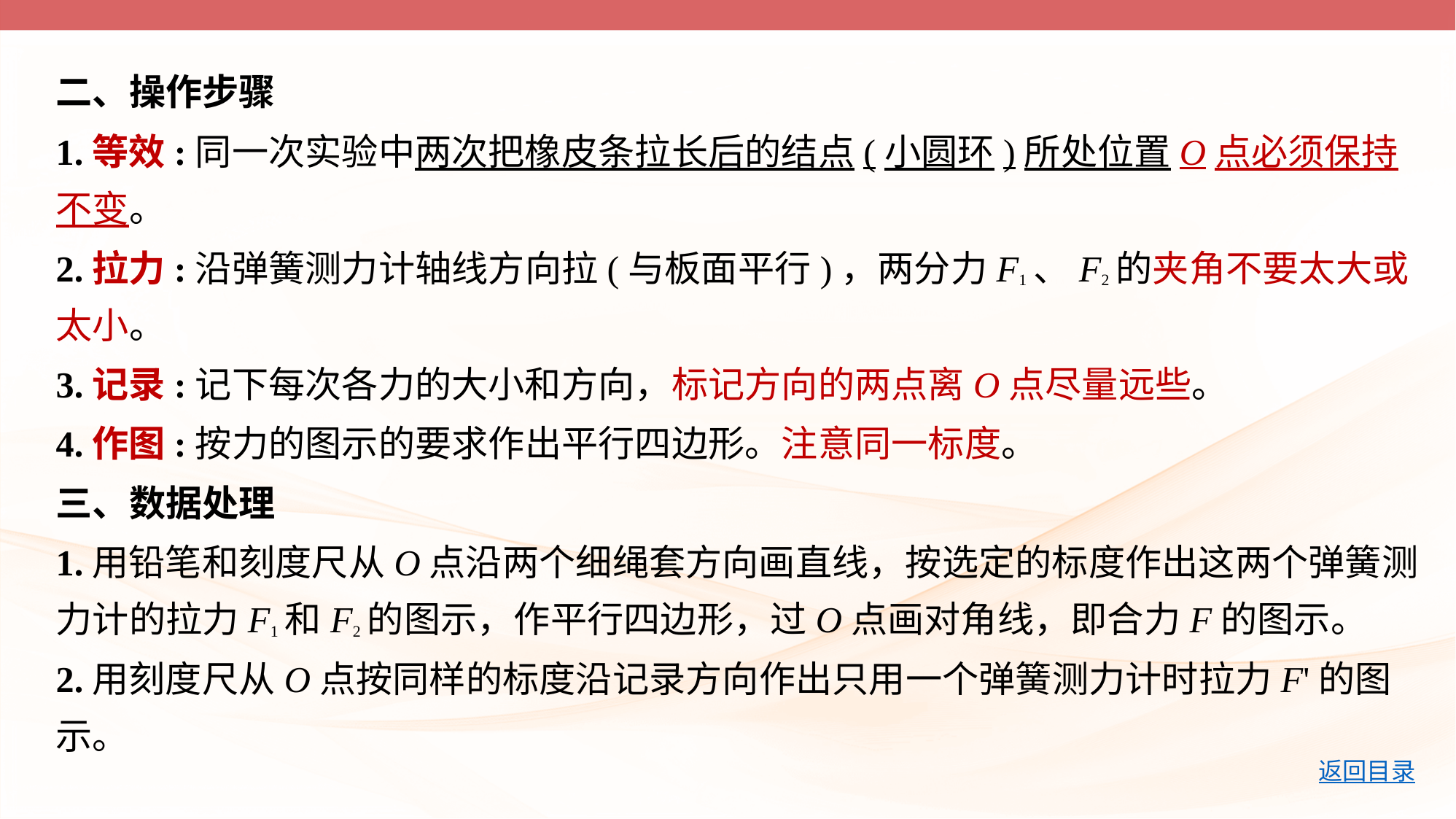

二、操作步骤
1.等效:同一次实验中两次把橡皮条拉长后的结点(小圆环)所处位置O点必须保持不变。
2.拉力:沿弹簧测力计轴线方向拉(与板面平行)，两分力F1、F2的夹角不要太大或太小。
3.记录:记下每次各力的大小和方向，标记方向的两点离O点尽量远些。
4.作图:按力的图示的要求作出平行四边形。注意同一标度。
三、数据处理
1.用铅笔和刻度尺从O点沿两个细绳套方向画直线，按选定的标度作出这两个弹簧测力计的拉力F1和F2的图示，作平行四边形，过O点画对角线，即合力F的图示。
2.用刻度尺从O点按同样的标度沿记录方向作出只用一个弹簧测力计时拉力F'的图示。